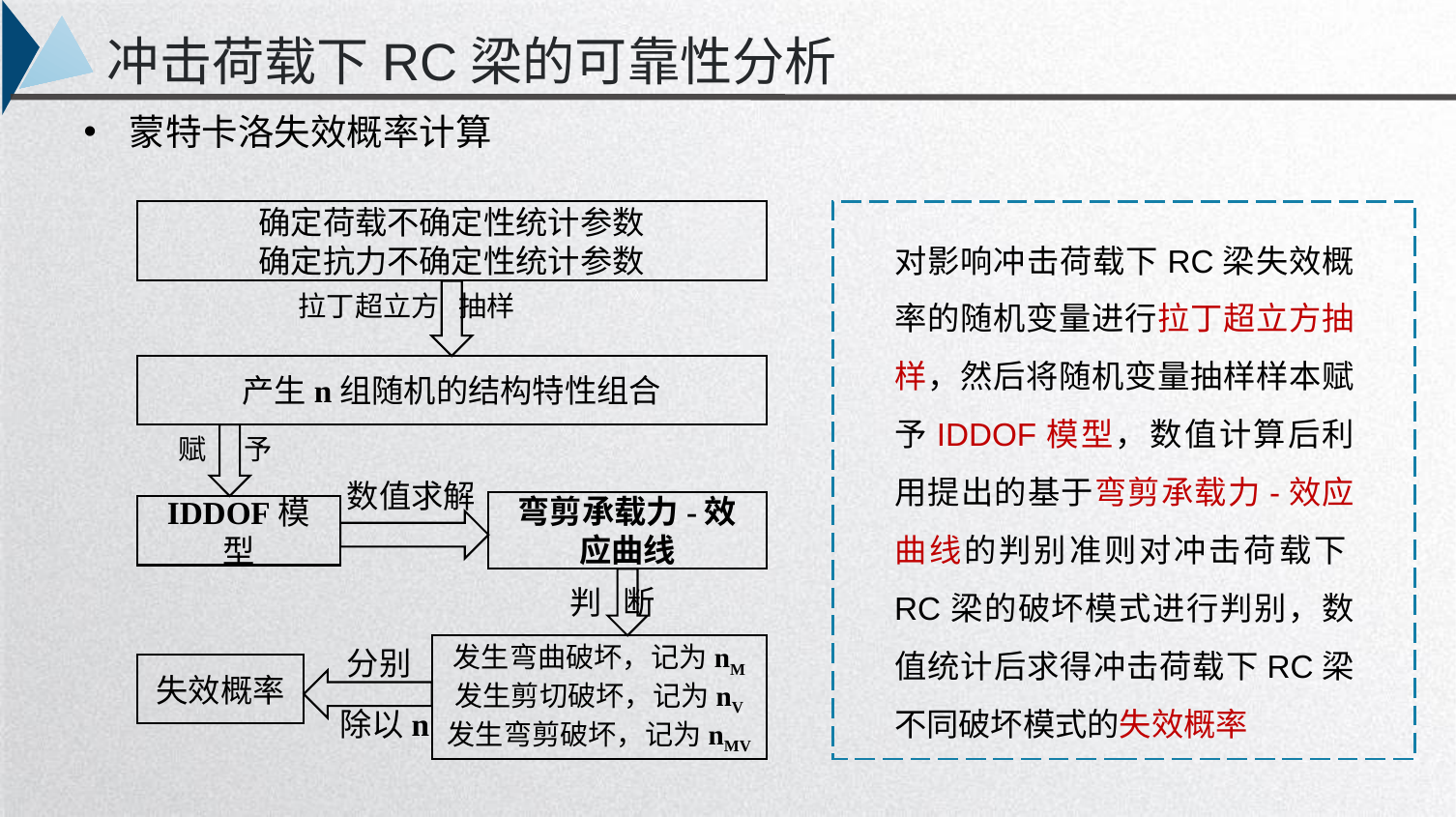

冲击荷载下RC梁的可靠性分析

蒙特卡洛失效概率计算
确定荷载不确定性统计参数
确定抗力不确定性统计参数
拉丁超立方   抽样

产生n组随机的结构特性组合
赋      予

数值求解
弯剪承载力-效应曲线
IDDOF模型

判   断
分别
发生弯曲破坏，记为nM
发生剪切破坏，记为nV
发生弯剪破坏，记为nMV
失效概率

除以n

对影响冲击荷载下RC梁失效概率的随机变量进行拉丁超立方抽样，然后将随机变量抽样样本赋予IDDOF模型，数值计算后利用提出的基于弯剪承载力-效应曲线的判别准则对冲击荷载下RC梁的破坏模式进行判别，数值统计后求得冲击荷载下RC梁不同破坏模式的失效概率